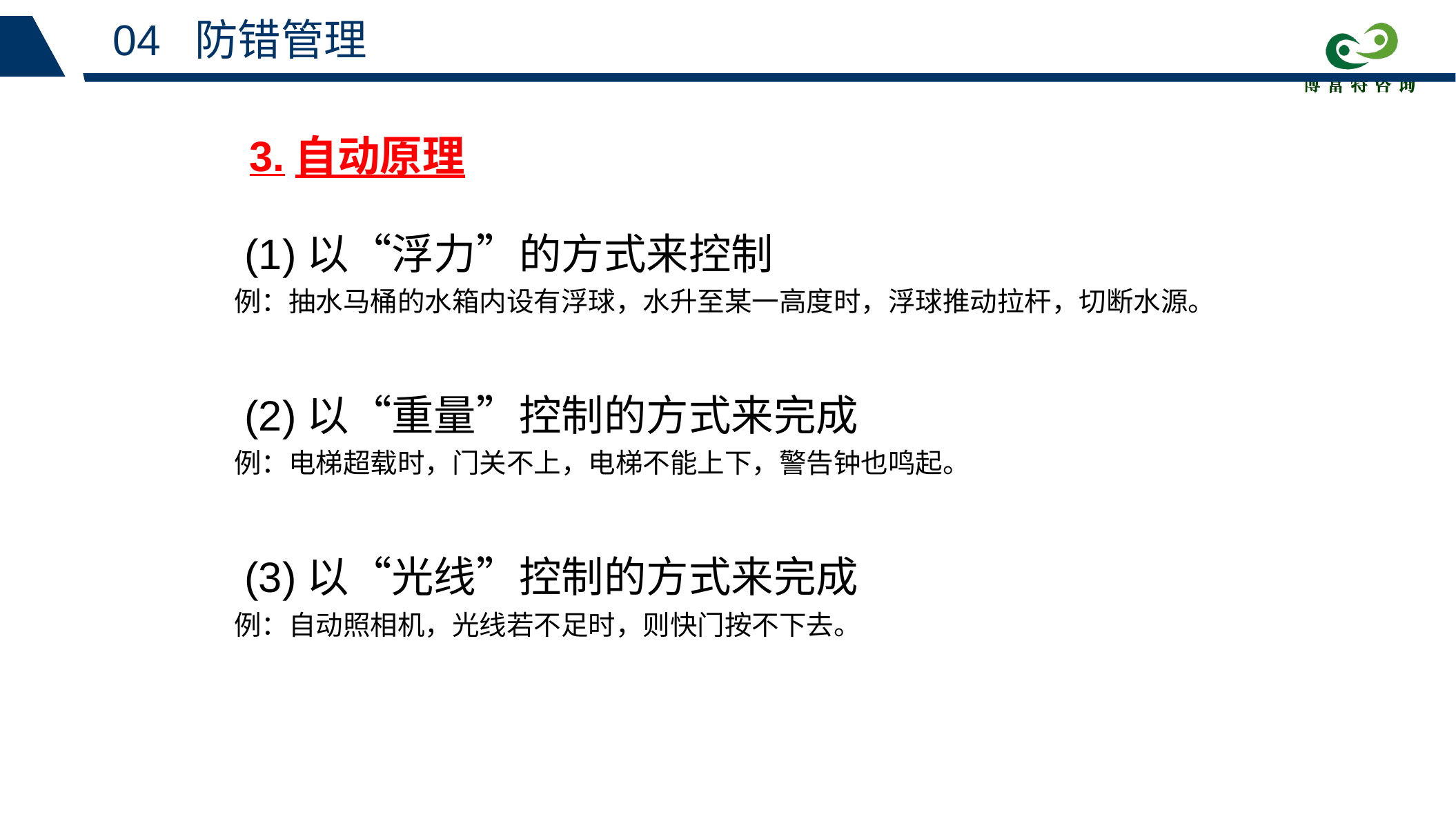

04  防错管理

3.自动原理
   (1)以“浮力”的方式来控制
   例：抽水马桶的水箱内设有浮球，水升至某一高度时，浮球推动拉杆，切断水源。

   (2)以“重量”控制的方式来完成
   例：电梯超载时，门关不上，电梯不能上下，警告钟也鸣起。

   (3)以“光线”控制的方式来完成
   例：自动照相机，光线若不足时，则快门按不下去。